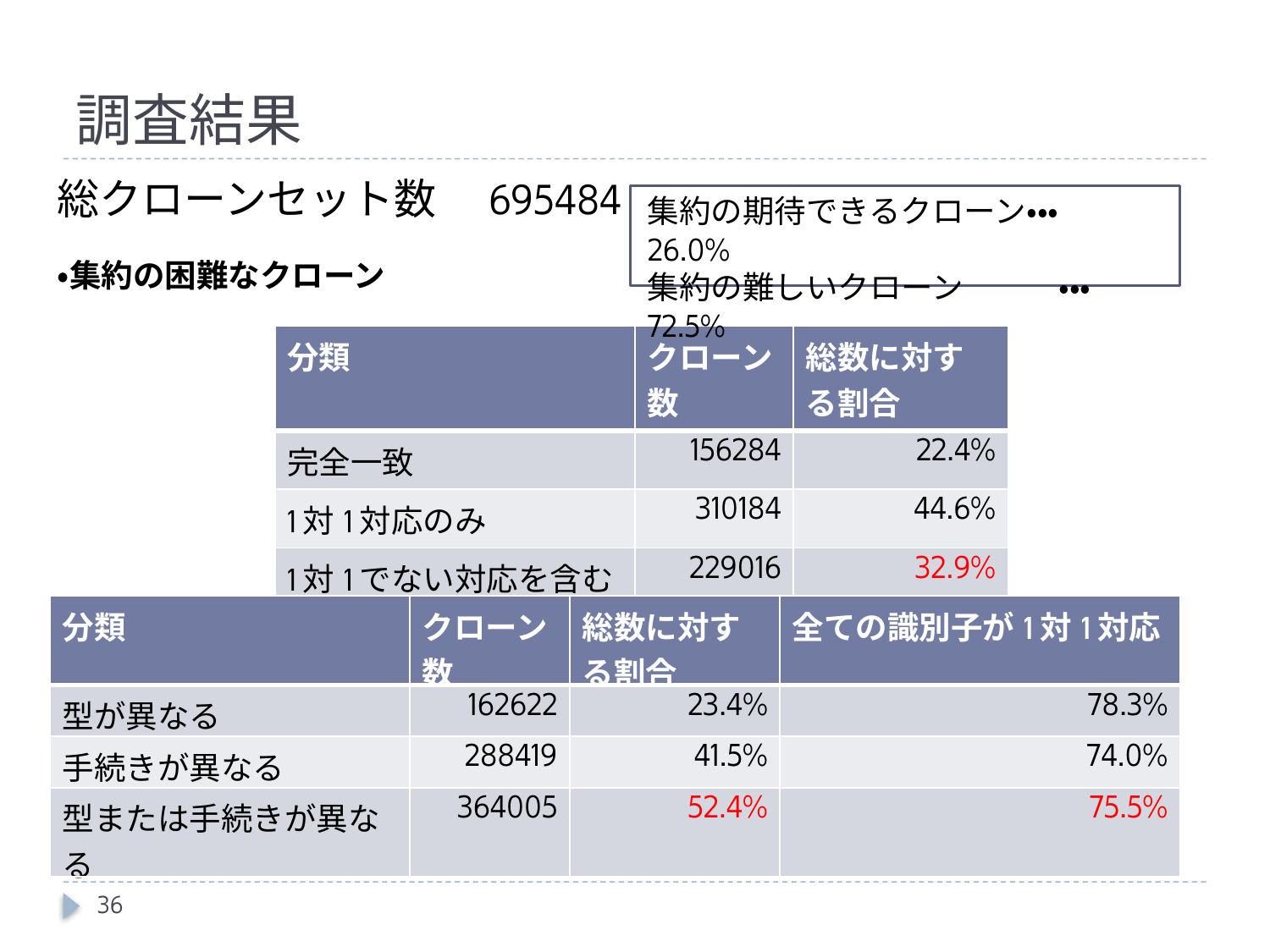

# 調査結果
総クローンセット数　695484
集約の期待できるクローン・・・　26.0%
集約の難しいクローン　　　・・・　72.5%

・集約の困難なクローン
| 分類 | クローン数 | 総数に対する割合 |
| --- | --- | --- |
| 完全一致 | 156284 | 22.4% |
| 1対1対応のみ | 310184 | 44.6% |
| 1対1でない対応を含む | 229016 | 32.9% |
| 分類 | クローン数 | 総数に対する割合 | 全ての識別子が1対1対応 |
| --- | --- | --- | --- |
| 型が異なる | 162622 | 23.4% | 78.3% |
| 手続きが異なる | 288419 | 41.5% | 74.0% |
| 型または手続きが異なる | 364005 | 52.4% | 75.5% |
36